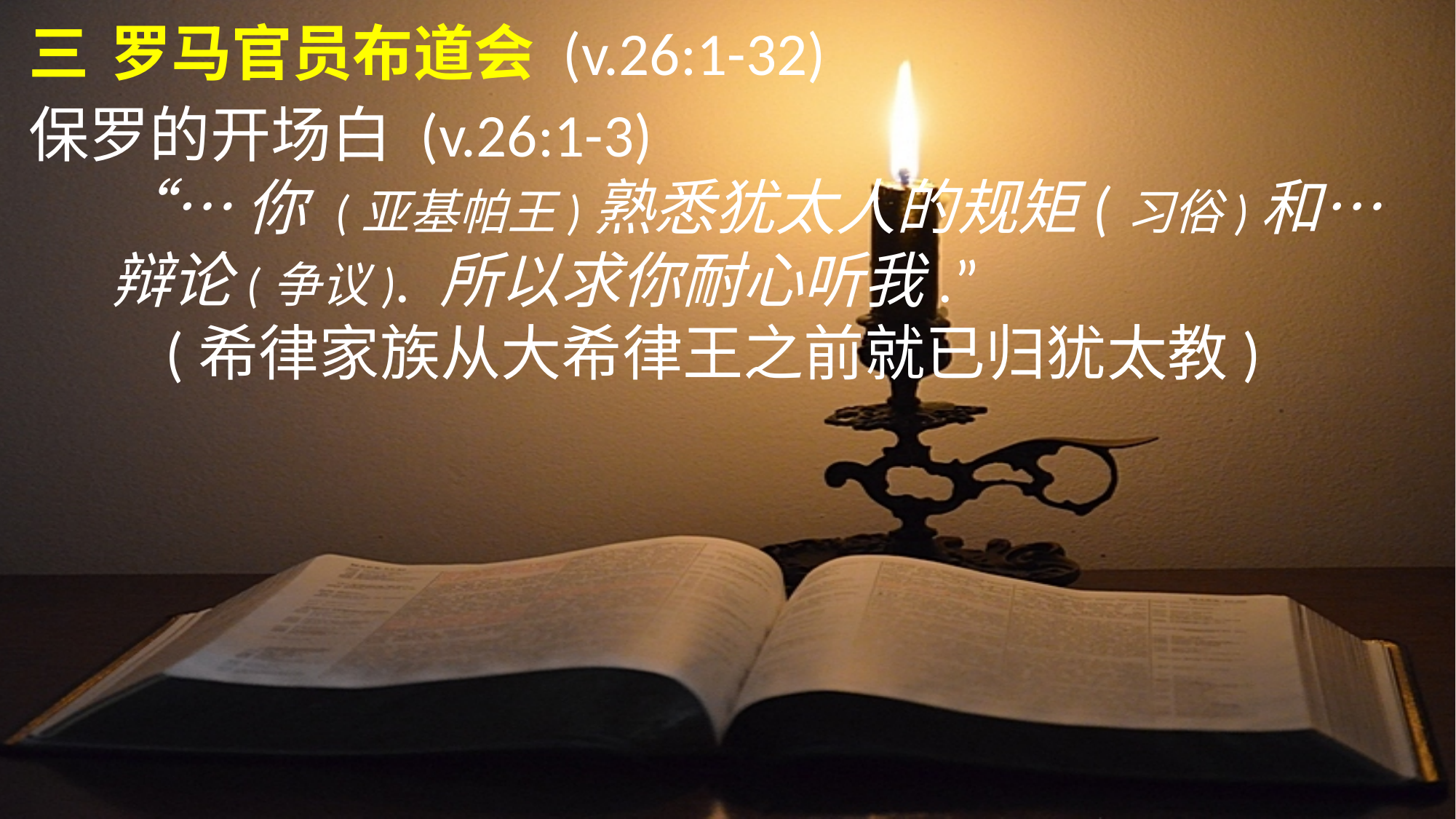

三	罗马官员布道会 (v.26:1-32)
保罗的开场白 (v.26:1-3)
	“…你 (亚基帕王)熟悉犹太人的规矩(习俗)和…
	辩论(争议). 所以求你耐心听我.”
		(希律家族从大希律王之前就已归犹太教)